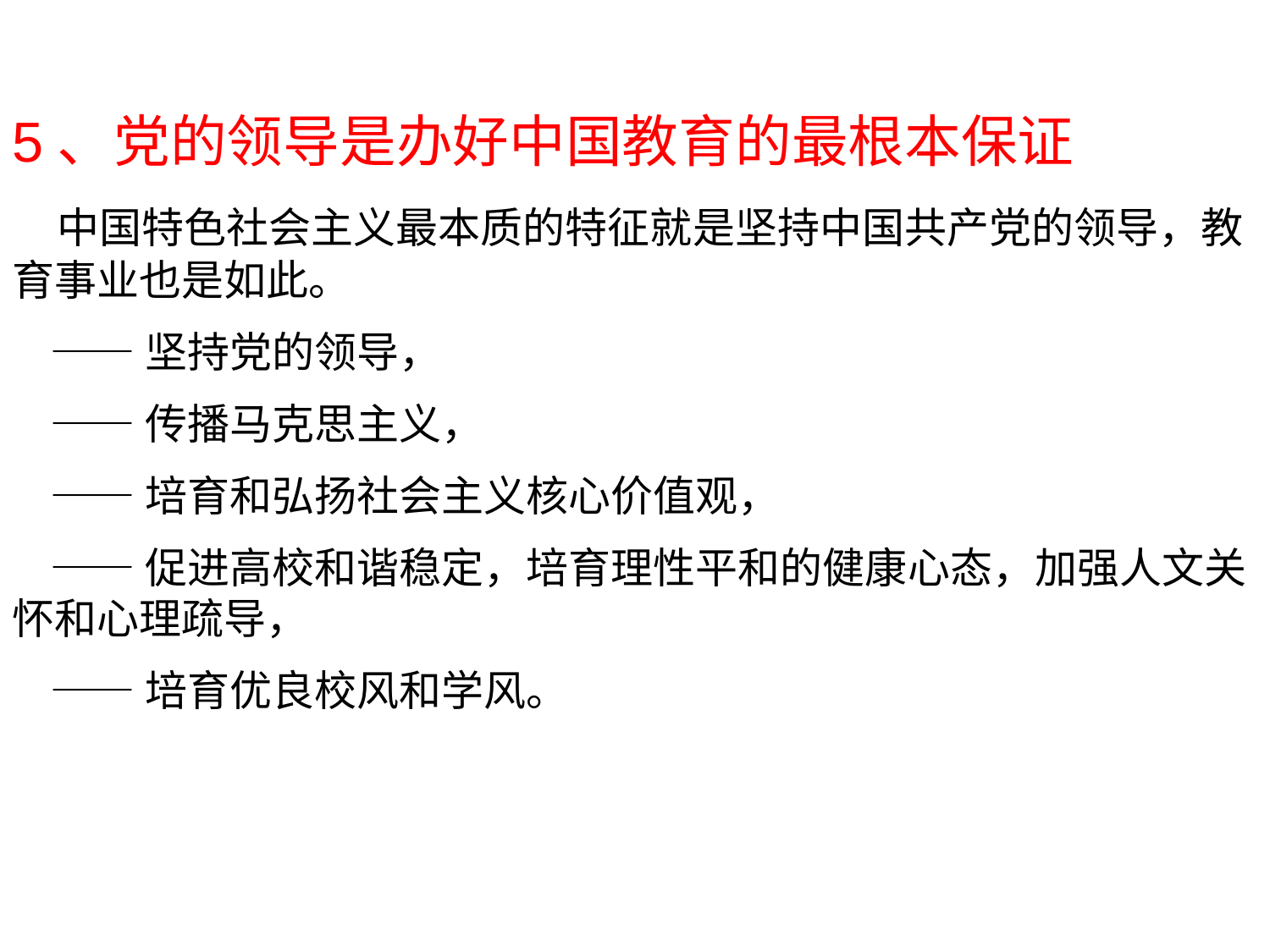

5、党的领导是办好中国教育的最根本保证
   中国特色社会主义最本质的特征就是坚持中国共产党的领导，教育事业也是如此。
    ——坚持党的领导，
    ——传播马克思主义，
    ——培育和弘扬社会主义核心价值观，
    ——促进高校和谐稳定，培育理性平和的健康心态，加强人文关怀和心理疏导，
    ——培育优良校风和学风。